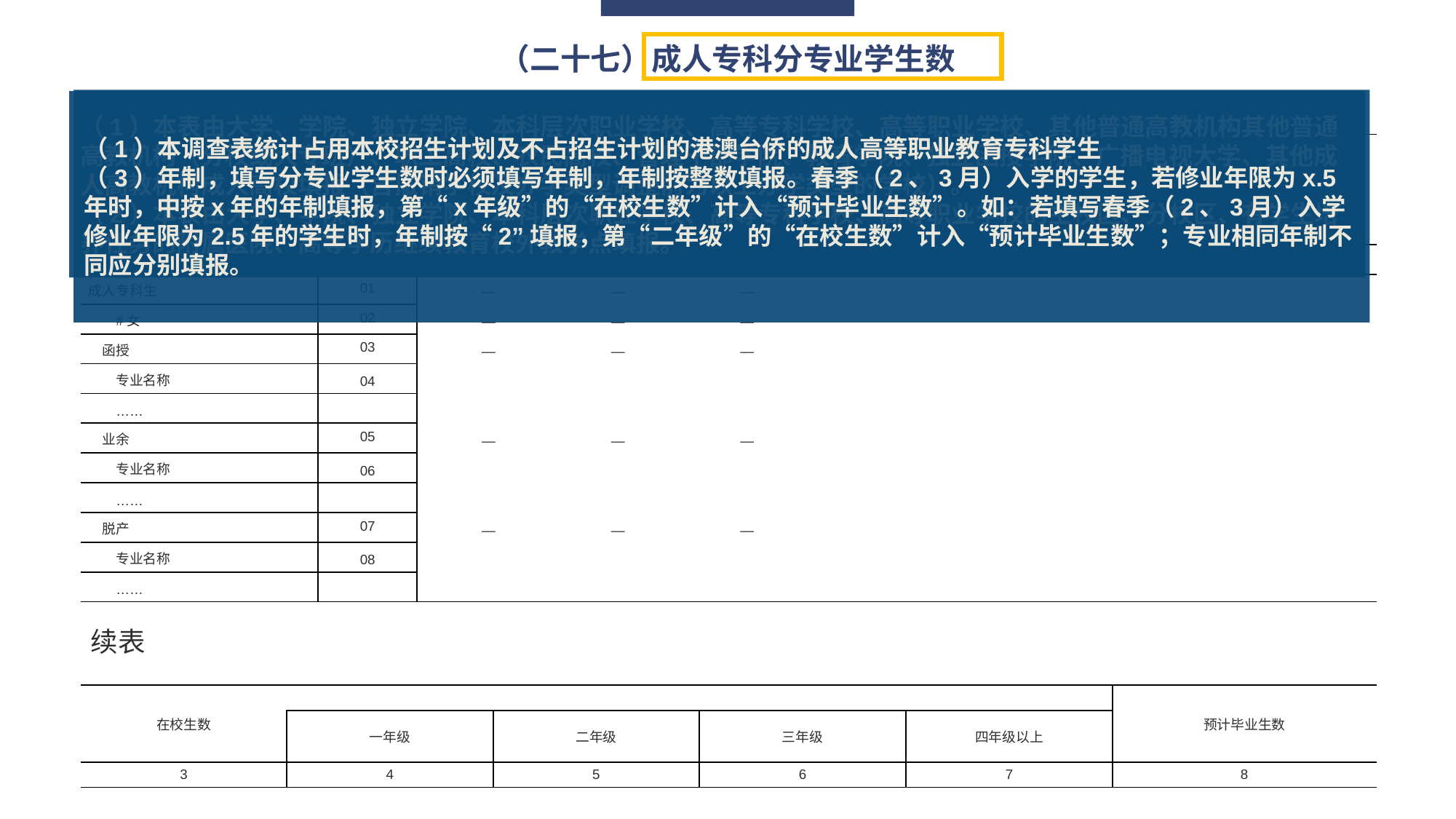

（1）本表由大学、学院、独立学院、本科层次职业学校、高等专科学校、高等职业学校、其他普通高教机构其他普通高教机构（分校或大专班）、职工高校、农民高校、管理干部学院、教育学院、独立函授学院、广播电视大学、其他成人高教机构成人高校填报（含撤销学校及办学类型调整前为以上办学类型的学校）。
（2）本表由大学、学院、独立学院、本科层次职业学校、高等专科学校、高等职业学校的主校区、分校区、有学生培养任务的附属医院、高等学历继续教育校外教学点填报。

（1）本调查表统计占用本校招生计划及不占招生计划的港澳台侨的成人高等职业教育专科学生
（3）年制，填写分专业学生数时必须填写年制，年制按整数填报。春季（2、3月）入学的学生，若修业年限为x.5年时，中按x年的年制填报，第“x年级”的“在校生数”计入“预计毕业生数”。如：若填写春季（2、3月）入学修业年限为2.5年的学生时，年制按“2”填报，第“二年级”的“在校生数”计入“预计毕业生数”；专业相同年制不同应分别填报。

（二十七）成人专科分专业学生数
| 专业名称 | 代码 | 自主专业名称 | 专业代码 | 年制 | 毕业生数 | 招生数 |
| --- | --- | --- | --- | --- | --- | --- |
| 甲 | 乙 | 丙 | 丁 | 戊 | 1 | 2 |
| 成人专科生 | 01 | — | — | — |  |  |
| #女 | 02 | — | — | — |  |  |
| 函授 | 03 | — | — | — |  |  |
| 专业名称 | 04 |  |  |  |  |  |
| …… |  |  |  |  |  |  |
| 业余 | 05 | — | — | — |  |  |
| 专业名称 | 06 |  |  |  |  |  |
| …… |  |  |  |  |  |  |
| 脱产 | 07 | — | — | — |  |  |
| 专业名称 | 08 |  |  |  |  |  |
| …… |  |  |  |  |  |  |
续表
| 在校生数 |  |  |  |  | 预计毕业生数 |
| --- | --- | --- | --- | --- | --- |
|  | 一年级 | 二年级 | 三年级 | 四年级以上 |  |
| 3 | 4 | 5 | 6 | 7 | 8 |